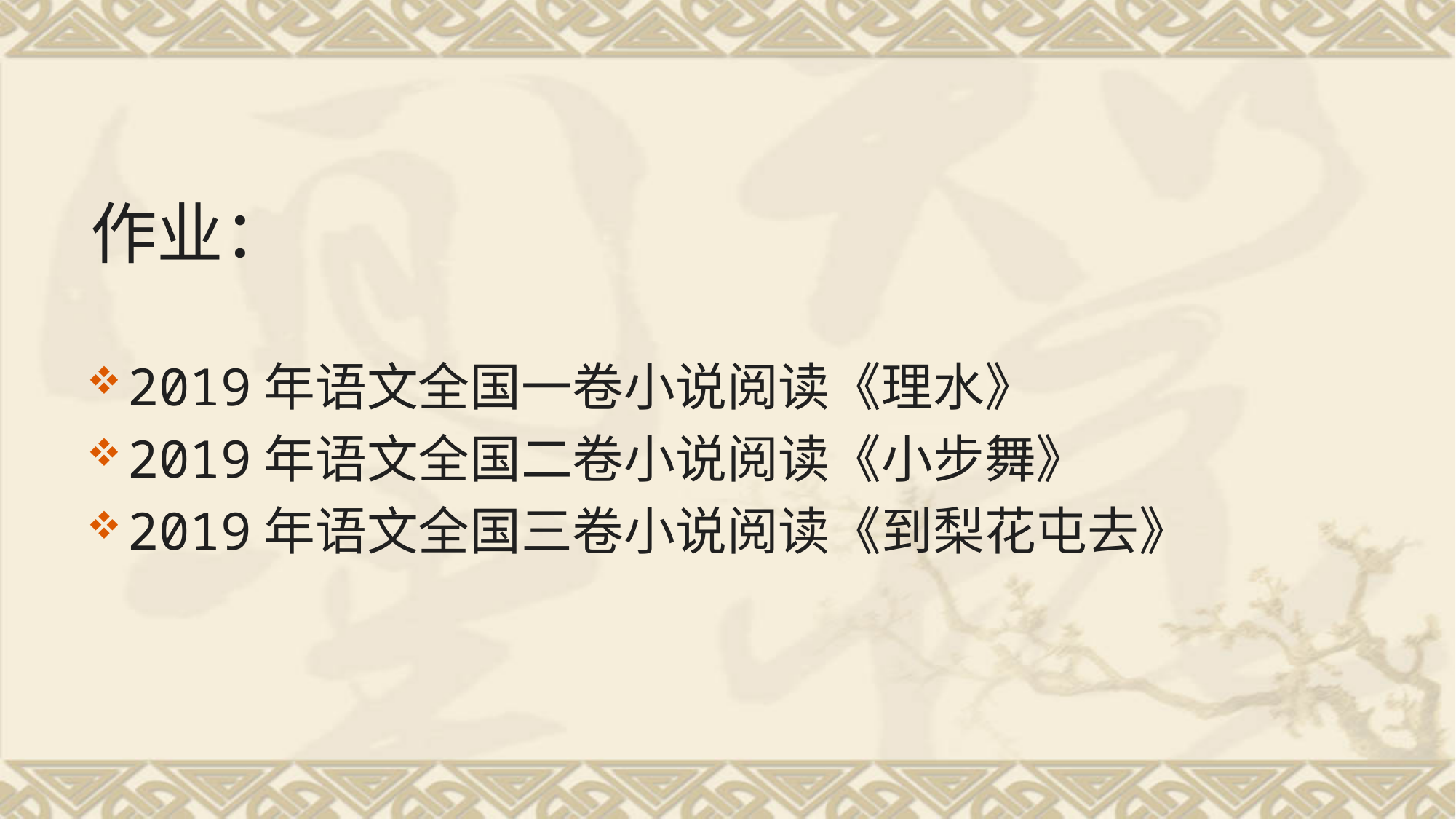

作业：
2019年语文全国一卷小说阅读《理水》
2019年语文全国二卷小说阅读《小步舞》
2019年语文全国三卷小说阅读《到梨花屯去》